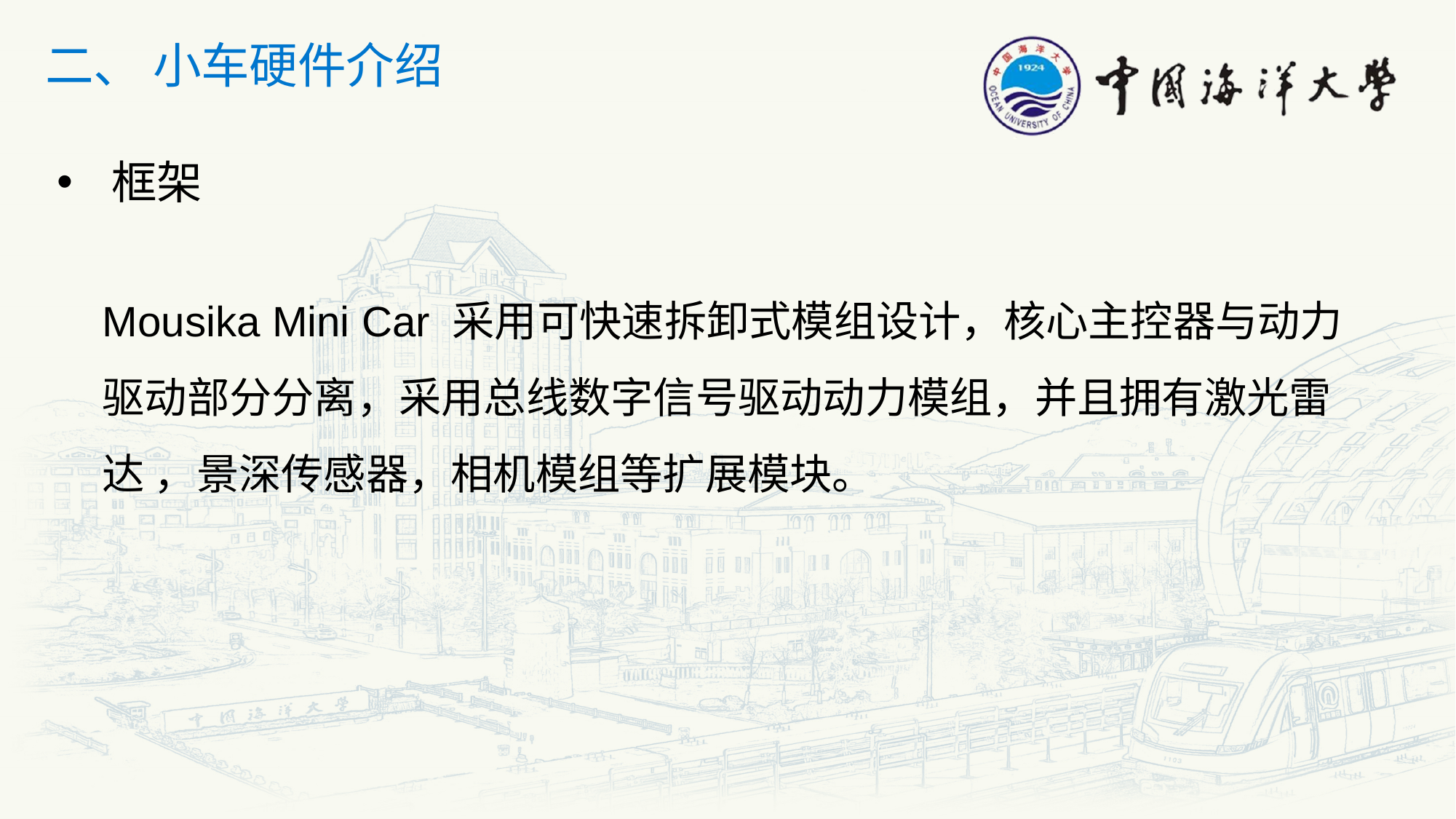

二、 小车硬件介绍
框架
Mousika Mini Car 采用可快速拆卸式模组设计，核心主控器与动力驱动部分分离，采用总线数字信号驱动动力模组，并且拥有激光雷达 ，景深传感器，相机模组等扩展模块。